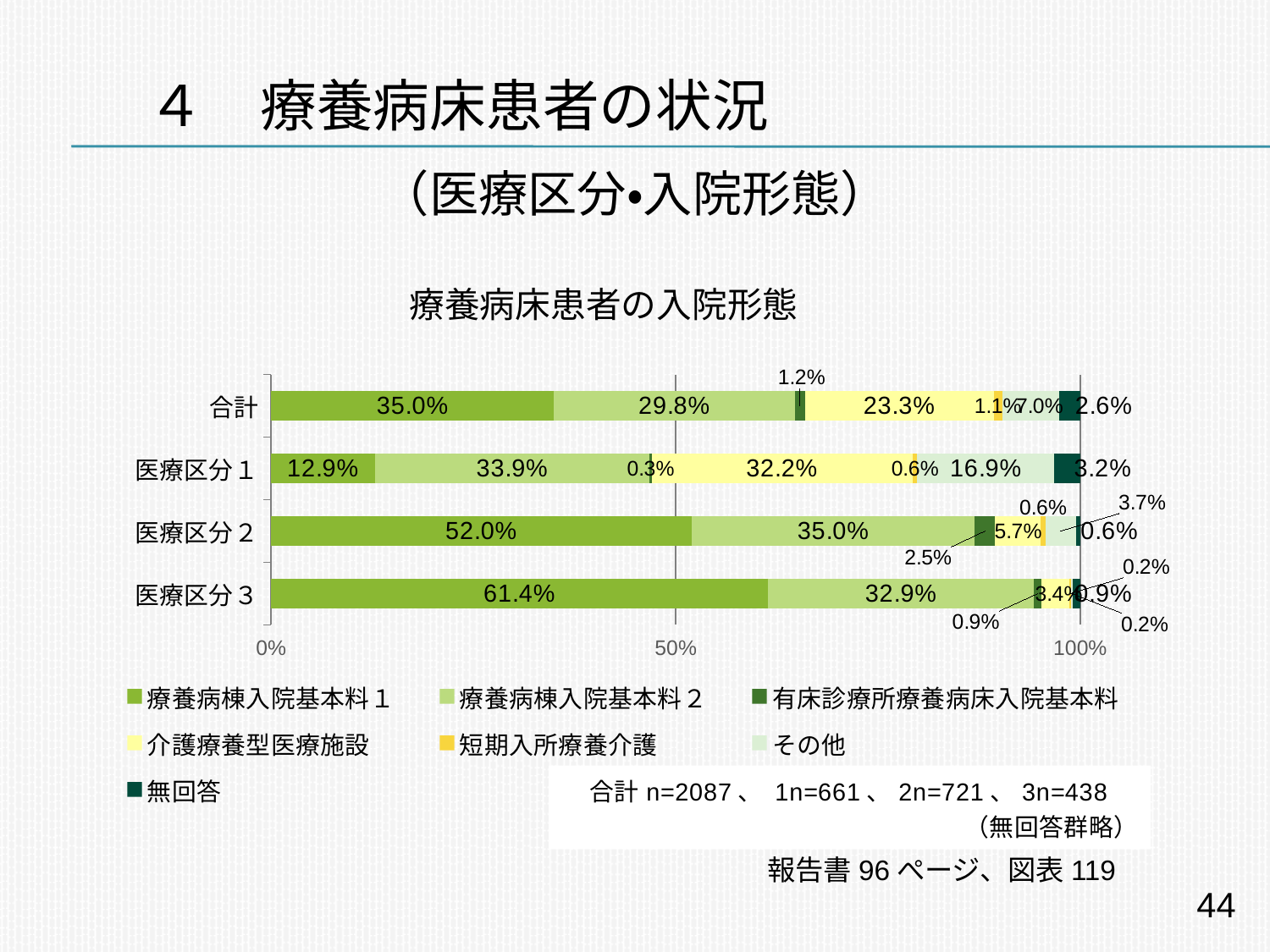

# ４　療養病床患者の状況
（医療区分・入院形態）
療養病床患者の入院形態

### Chart

| Category | 療養病棟入院基本料１ | 療養病棟入院基本料２ | 有床診療所療養病床入院基本料 | 介護療養型医療施設 | 短期入所療養介護 | その他 | 無回答 |
|---|---|---|---|---|---|---|---|
| 医療区分３ | 0.6141552511415558 | 0.32876712328767377 | 0.009132420091324272 | 0.03424657534246575 | 0.002283105022831075 | 0.002283105022831075 | 0.009132420091324272 |
| 医療区分２ | 0.5201109570041609 | 0.34951456310679796 | 0.024965325936199722 | 0.056865464632454905 | 0.005547850208044383 | 0.03744798890429978 | 0.005547850208044383 |
| 医療区分１ | 0.12859304084720247 | 0.3388804841149815 | 0.003025718608169456 | 0.32223903177004537 | 0.006051437216338882 | 0.1694402420574902 | 0.03177004538577944 |
| 合計 | 0.34978437949209545 | 0.2975563009103978 | 0.012458073790129373 | 0.23334930522280858 | 0.010541447053186393 | 0.07043603258265453 | 0.025874460948730235 |
報告書96ぺージ、図表119
44